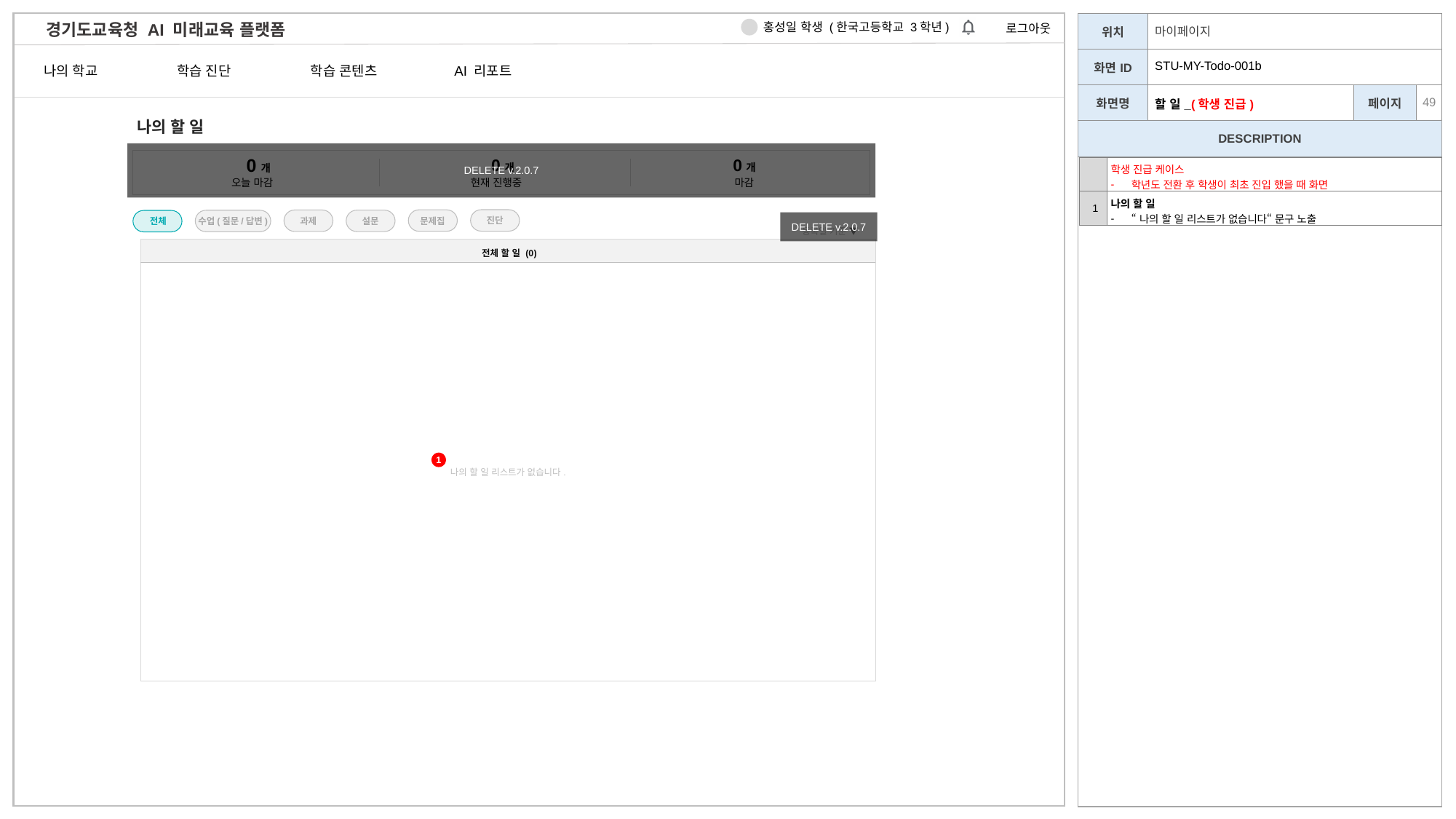

|  | 마이페이지 |  |  |
| --- | --- | --- | --- |
|  | STU-MY-Todo-001b |  |  |
|  | 할 일\_(학생 진급) |  |  |
나의 할 일
DELETE v.2.0.7

0개
0개
0개
마감
오늘 마감
현재 진행중
|  | 학생 진급 케이스 학년도 전환 후 학생이 최초 진입 했을 때 화면 |
| --- | --- |
| 1 | 나의 할 일 “나의 할 일 리스트가 없습니다“ 문구 노출 |

진단

문제집

과제

설문

수업(질문/답변)

전체
DELETE v.2.0.7
|  | 등록일 기준 ▼ |
| --- | --- |
|  |
| --- |
| 나의 할 일 리스트가 없습니다. |
| 전체 할 일 (0) |
| --- |
1
1
1